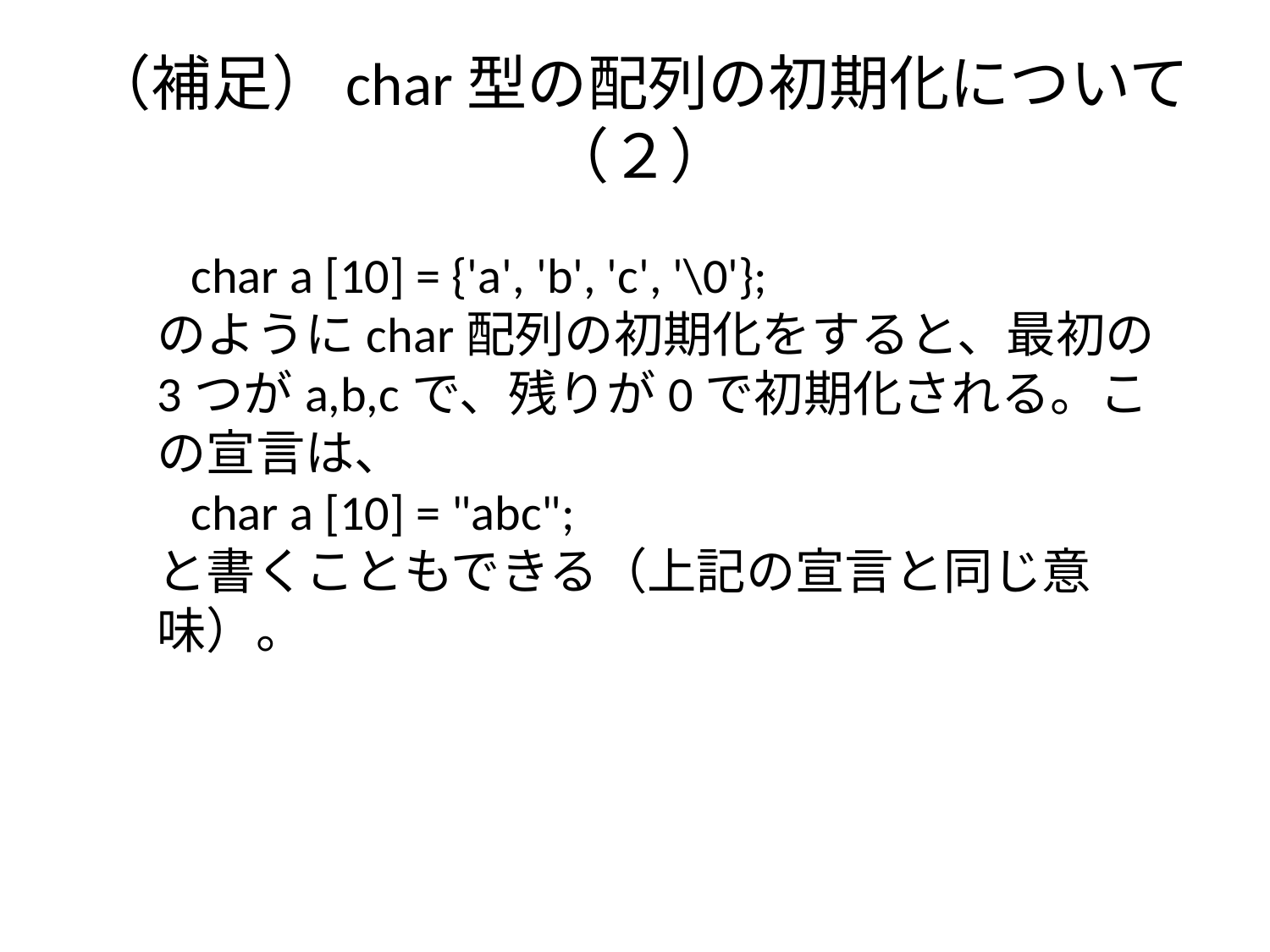

# （補足）char型の配列の初期化について（２）
   char a [10] = {'a', 'b', 'c', '\0'};
のようにchar配列の初期化をすると、最初の3つがa,b,cで、残りが0で初期化される。この宣言は、
   char a [10] = "abc";
と書くこともできる（上記の宣言と同じ意味）。